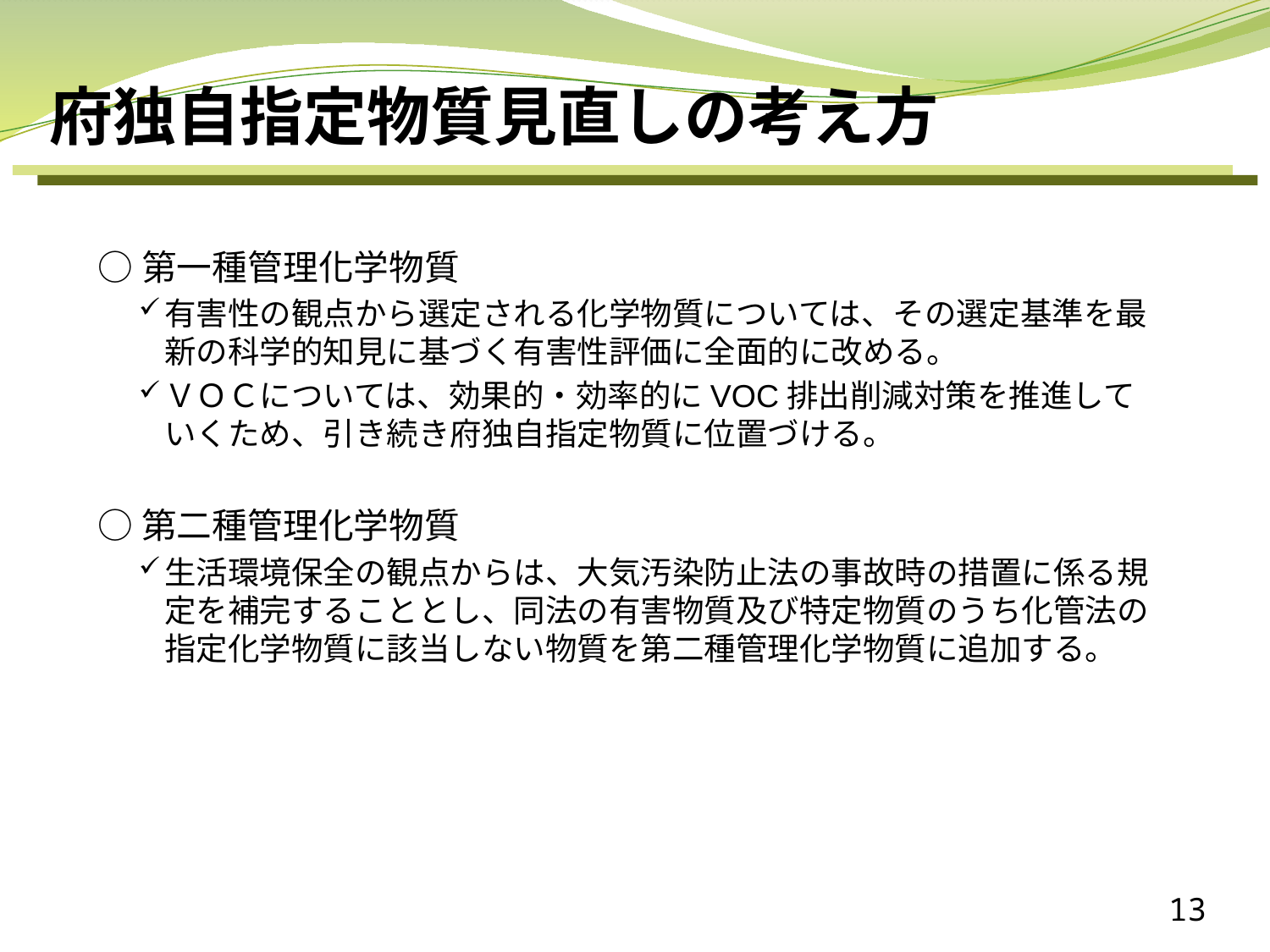

府独自指定物質見直しの考え方

○第一種管理化学物質
有害性の観点から選定される化学物質については、その選定基準を最新の科学的知見に基づく有害性評価に全面的に改める。
ＶＯＣについては、効果的・効率的にVOC排出削減対策を推進していくため、引き続き府独自指定物質に位置づける。

○第二種管理化学物質
生活環境保全の観点からは、大気汚染防止法の事故時の措置に係る規定を補完することとし、同法の有害物質及び特定物質のうち化管法の指定化学物質に該当しない物質を第二種管理化学物質に追加する。
13